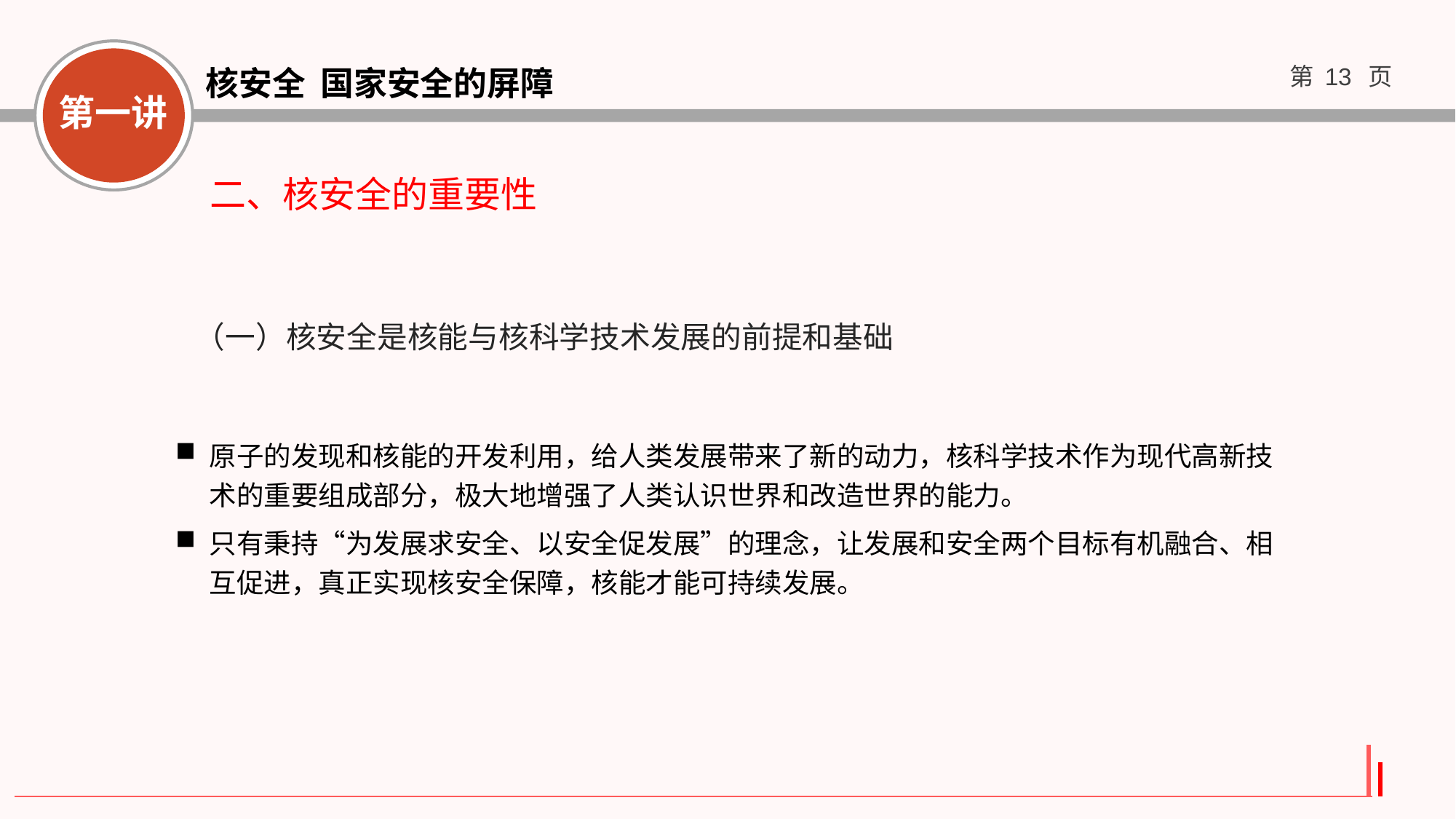

二、核安全的重要性
（一）核安全是核能与核科学技术发展的前提和基础
原子的发现和核能的开发利用，给人类发展带来了新的动力，核科学技术作为现代高新技术的重要组成部分，极大地增强了人类认识世界和改造世界的能力。
只有秉持“为发展求安全、以安全促发展”的理念，让发展和安全两个目标有机融合、相互促进，真正实现核安全保障，核能才能可持续发展。